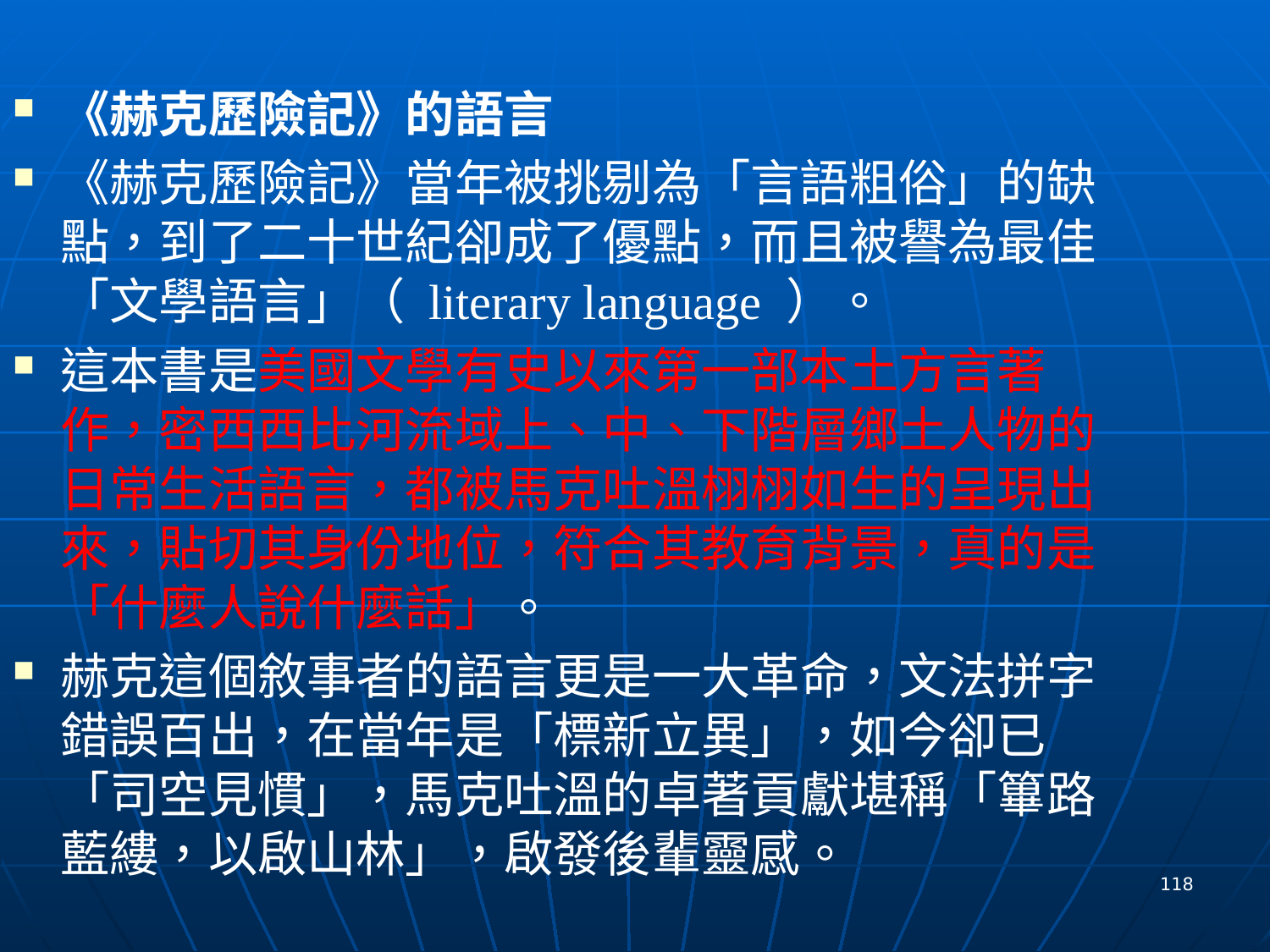

《赫克歷險記》的語言
《赫克歷險記》當年被挑剔為「言語粗俗」的缺點，到了二十世紀卻成了優點，而且被譽為最佳「文學語言」（ literary language ）。
這本書是美國文學有史以來第一部本土方言著作，密西西比河流域上、中、下階層鄉土人物的日常生活語言，都被馬克吐溫栩栩如生的呈現出來，貼切其身份地位，符合其教育背景，真的是「什麼人說什麼話」。
赫克這個敘事者的語言更是一大革命，文法拼字錯誤百出，在當年是「標新立異」，如今卻已「司空見慣」，馬克吐溫的卓著貢獻堪稱「篳路藍縷，以啟山林」，啟發後輩靈感。
118